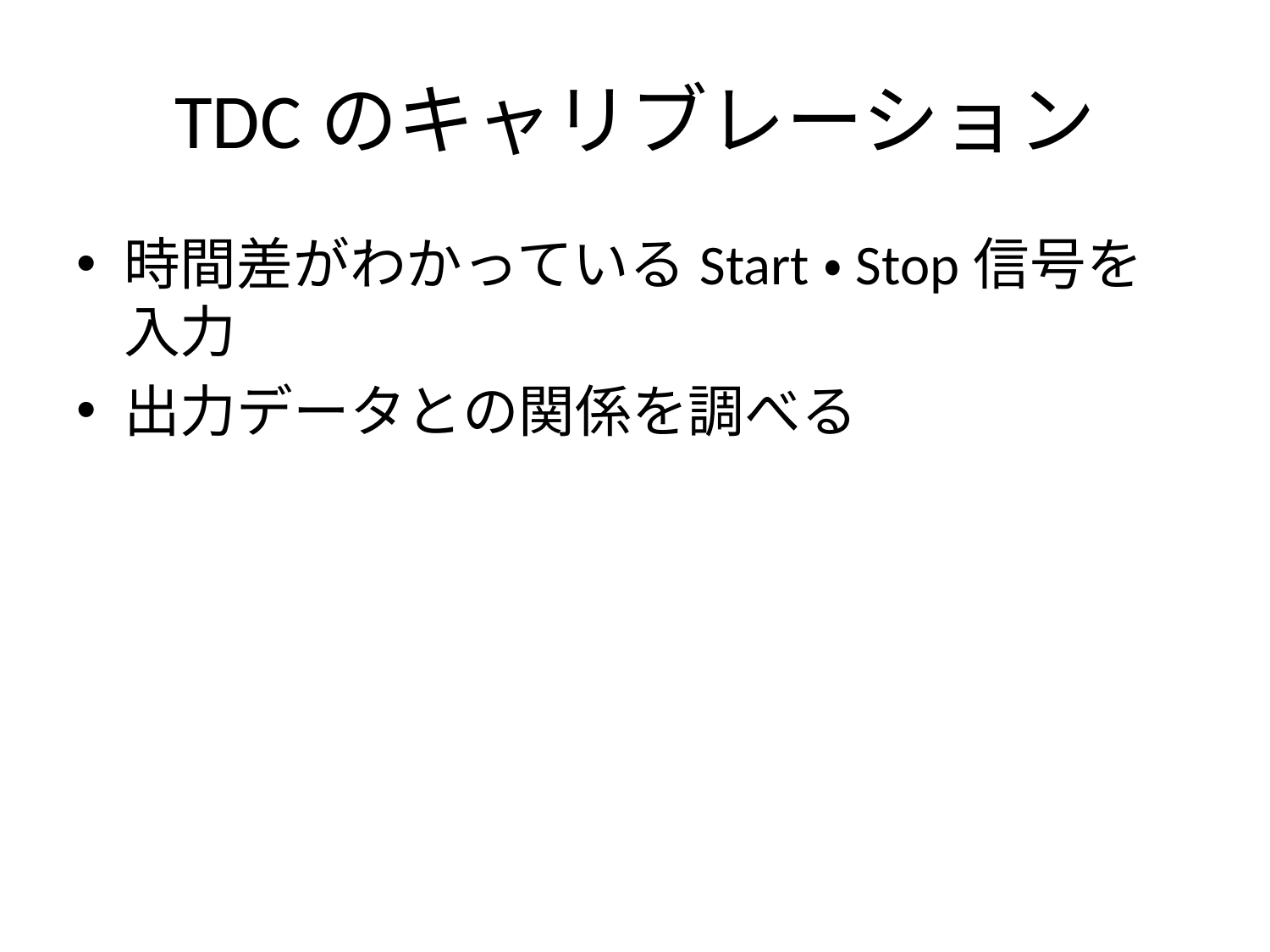

# TDCのキャリブレーション
時間差がわかっているStart・Stop信号を入力
出力データとの関係を調べる